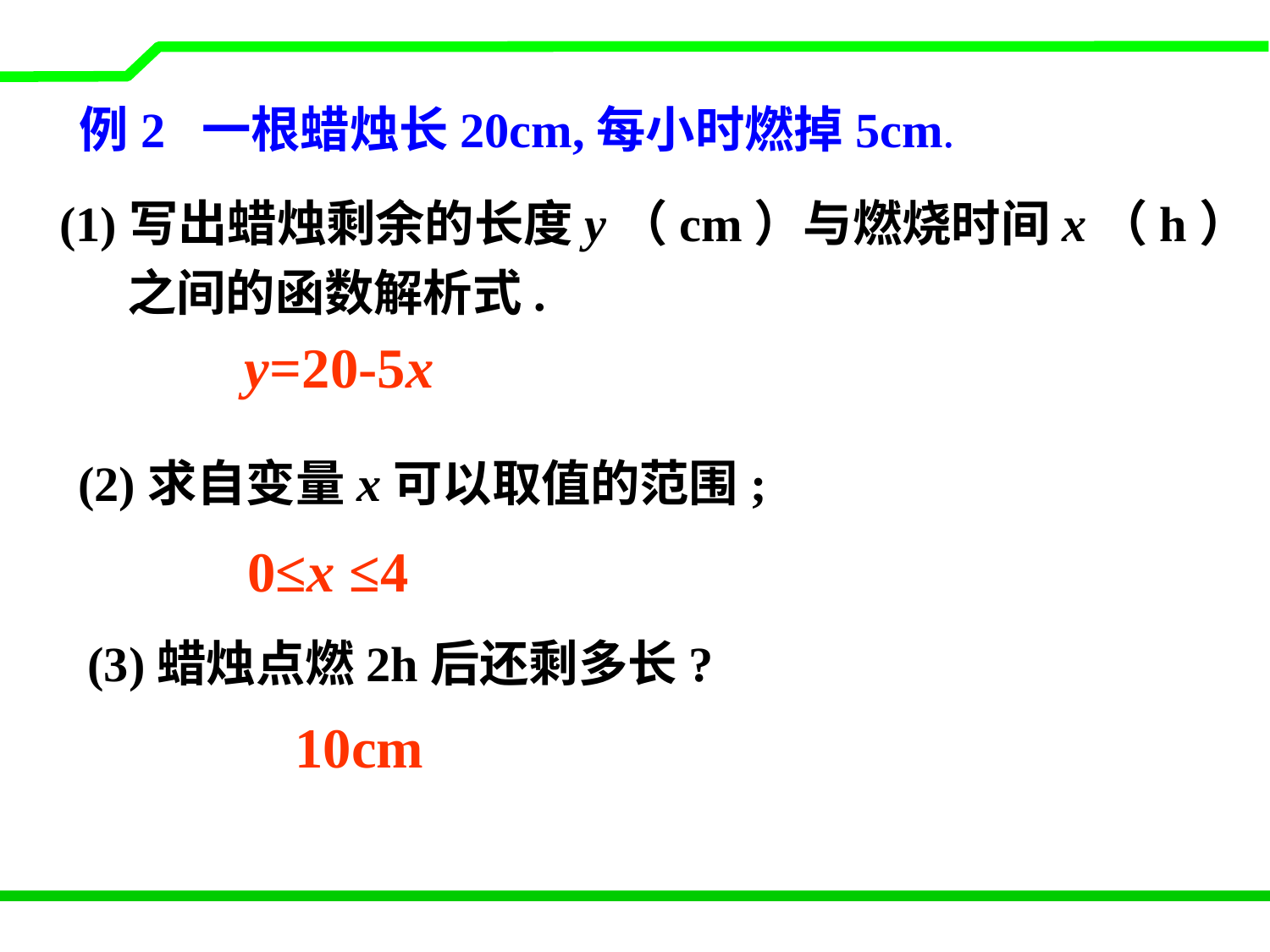

例2  一根蜡烛长20cm,每小时燃掉5cm.
(1)写出蜡烛剩余的长度y（cm）与燃烧时间x（h）
     之间的函数解析式.
y=20-5x

(2)求自变量x可以取值的范围;

0≤x ≤4
(3)蜡烛点燃2h后还剩多长?
10cm